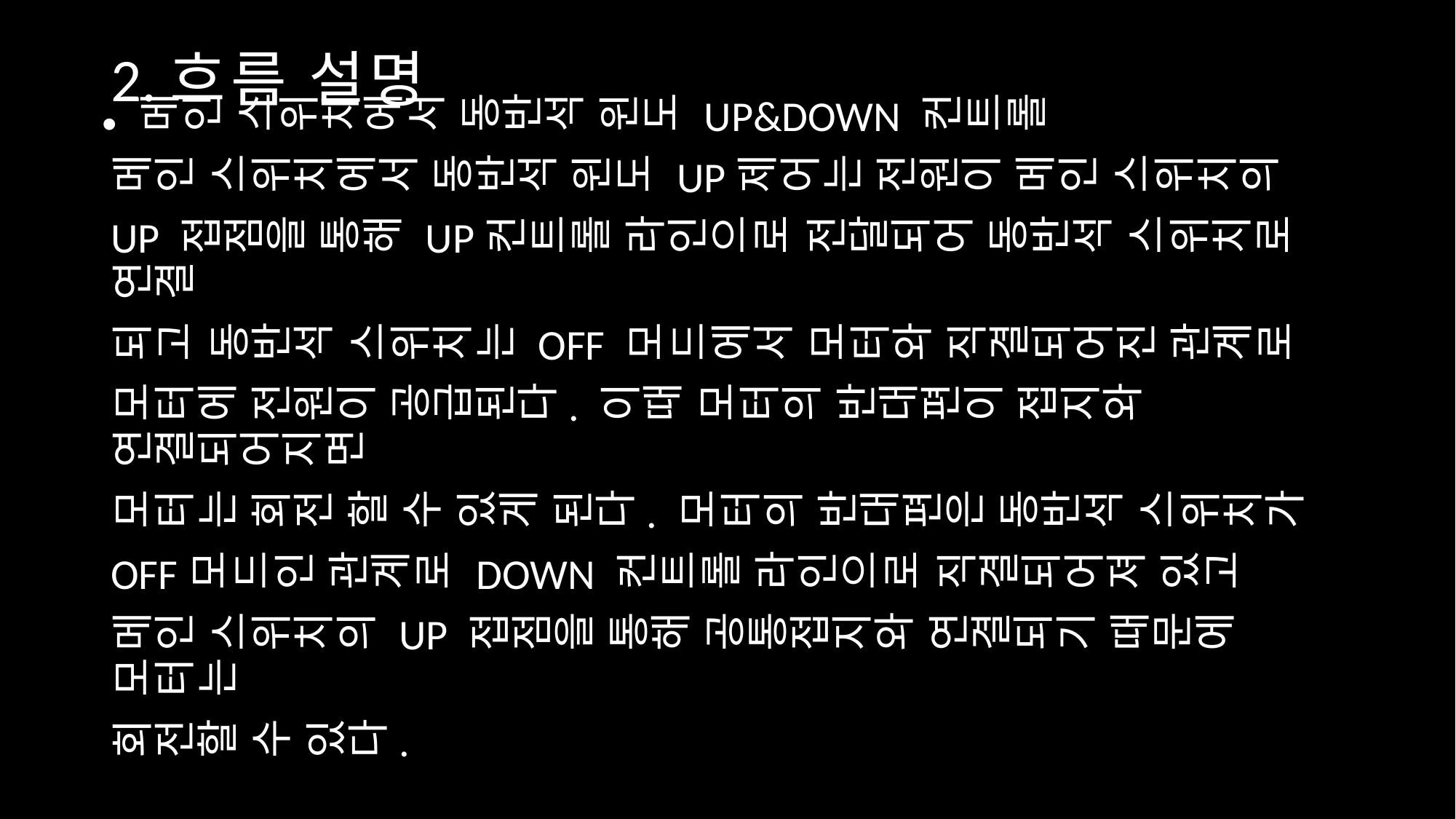

메인 스위치에서 동반석 윈도 UP&DOWN 컨트롤
메인 스위치에서 동반석 윈도 UP제어는 전원이 메인 스위치의
UP 접점을 통해 UP컨트롤 라인으로 전달되어 동반석 스위치로 연결
되고 동반석 스위치는 OFF 모드에서 모터와 직결되어진 관계로
모터에 전원이 공급된다. 이때 모터의 반대편이 접지와 연결되어지면
모터는 회전 할 수 있게 된다. 모터의 반대편은 동반석 스위치가
OFF모드인 관계로 DOWN 컨트롤 라인으로 직결되어져 있고
메인 스위치의 UP 접점을 통해 공통접지와 연결되기 때문에 모터는
회전할 수 있다.
# 2.흐름 설명